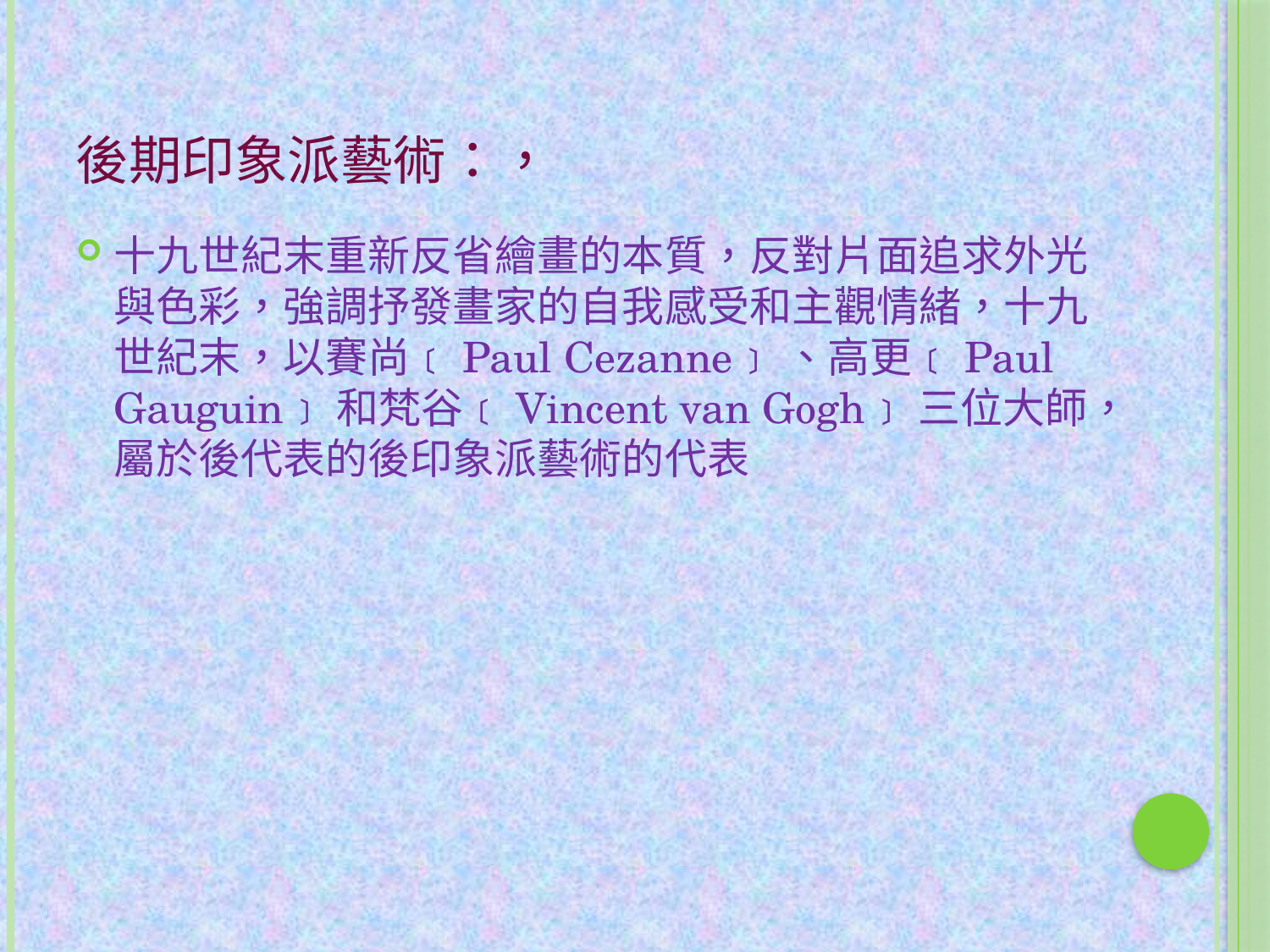

# 後期印象派藝術：，
十九世紀末重新反省繪畫的本質，反對片面追求外光與色彩，強調抒發畫家的自我感受和主觀情緒，十九世紀末，以賽尚﹝Paul Cezanne﹞、高更﹝Paul Gauguin﹞和梵谷﹝Vincent van Gogh﹞三位大師，屬於後代表的後印象派藝術的代表